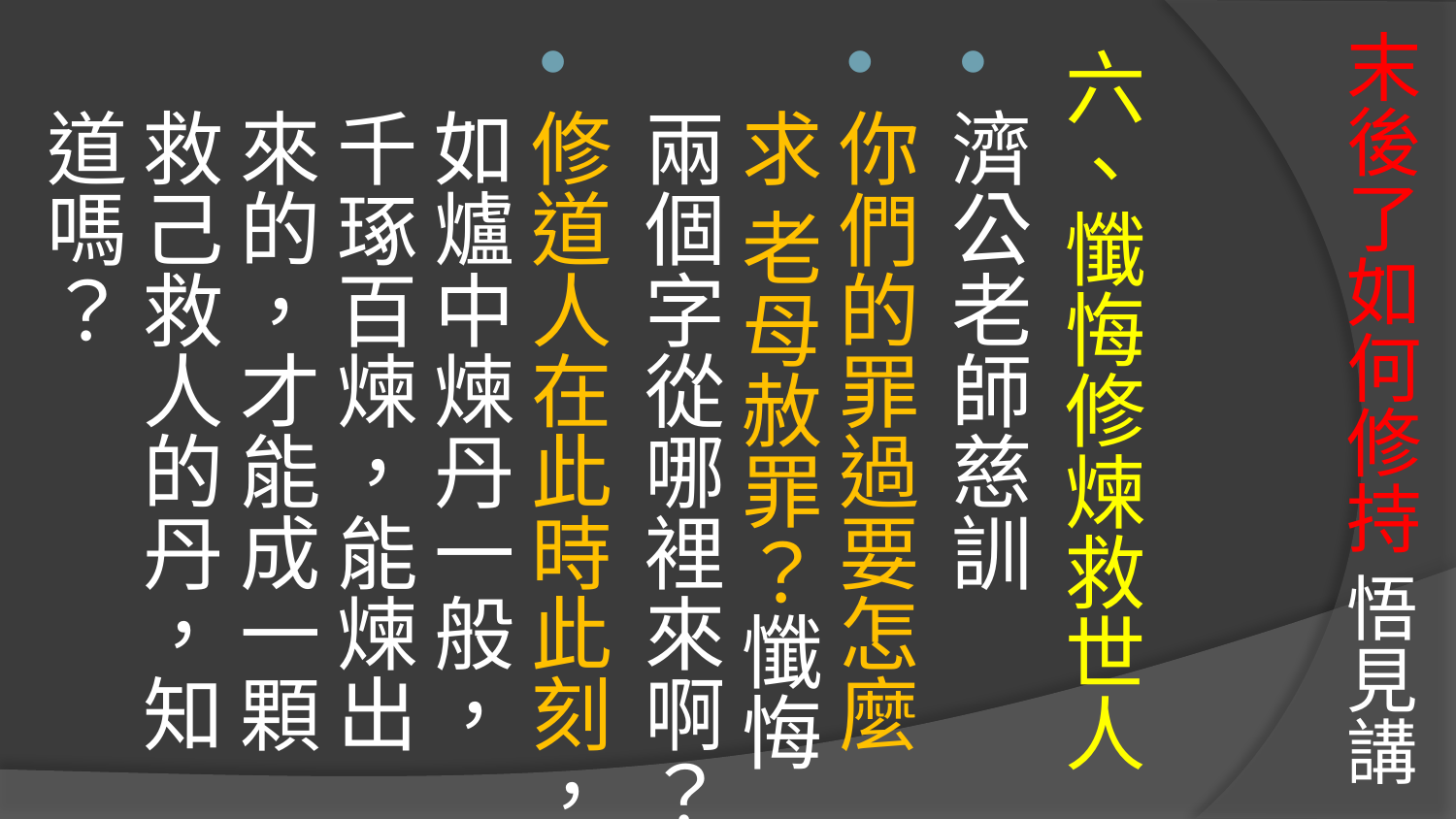

# 末後了如何修持 悟見講
六、懺悔修煉救世人
濟公老師慈訓
你們的罪過要怎麼求 老母赦罪？懺悔兩個字從哪裡來啊？
修道人在此時此刻，如爐中煉丹一般，千琢百煉，能煉出來的，才能成一顆救己救人的丹，知道嗎？